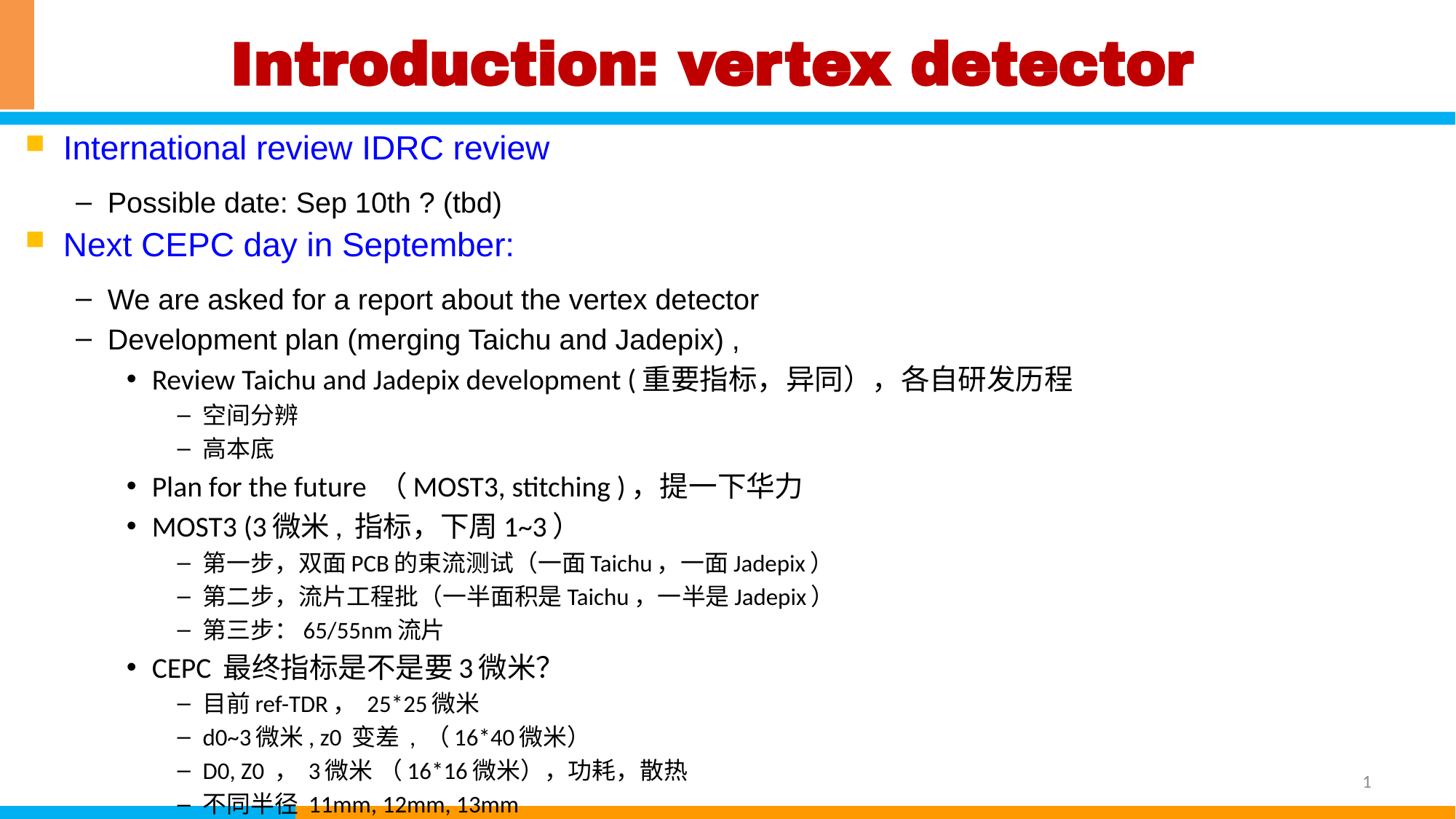

# Introduction: vertex detector
International review IDRC review
Possible date: Sep 10th ? (tbd)
Next CEPC day in September:
We are asked for a report about the vertex detector
Development plan (merging Taichu and Jadepix) ,
Review Taichu and Jadepix development (重要指标，异同），各自研发历程
空间分辨
高本底
Plan for the future （MOST3, stitching )，提一下华力
MOST3 (3微米, 指标，下周1~3）
第一步，双面PCB的束流测试（一面Taichu，一面Jadepix）
第二步，流片工程批（一半面积是Taichu，一半是Jadepix）
第三步：65/55nm流片
CEPC 最终指标是不是要3微米？
目前ref-TDR， 25*25微米
d0~3微米, z0 变差 , （16*40微米）
D0, Z0 ， 3微米 （16*16微米），功耗，散热
不同半径 11mm, 12mm, 13mm
define new name of the chip

1